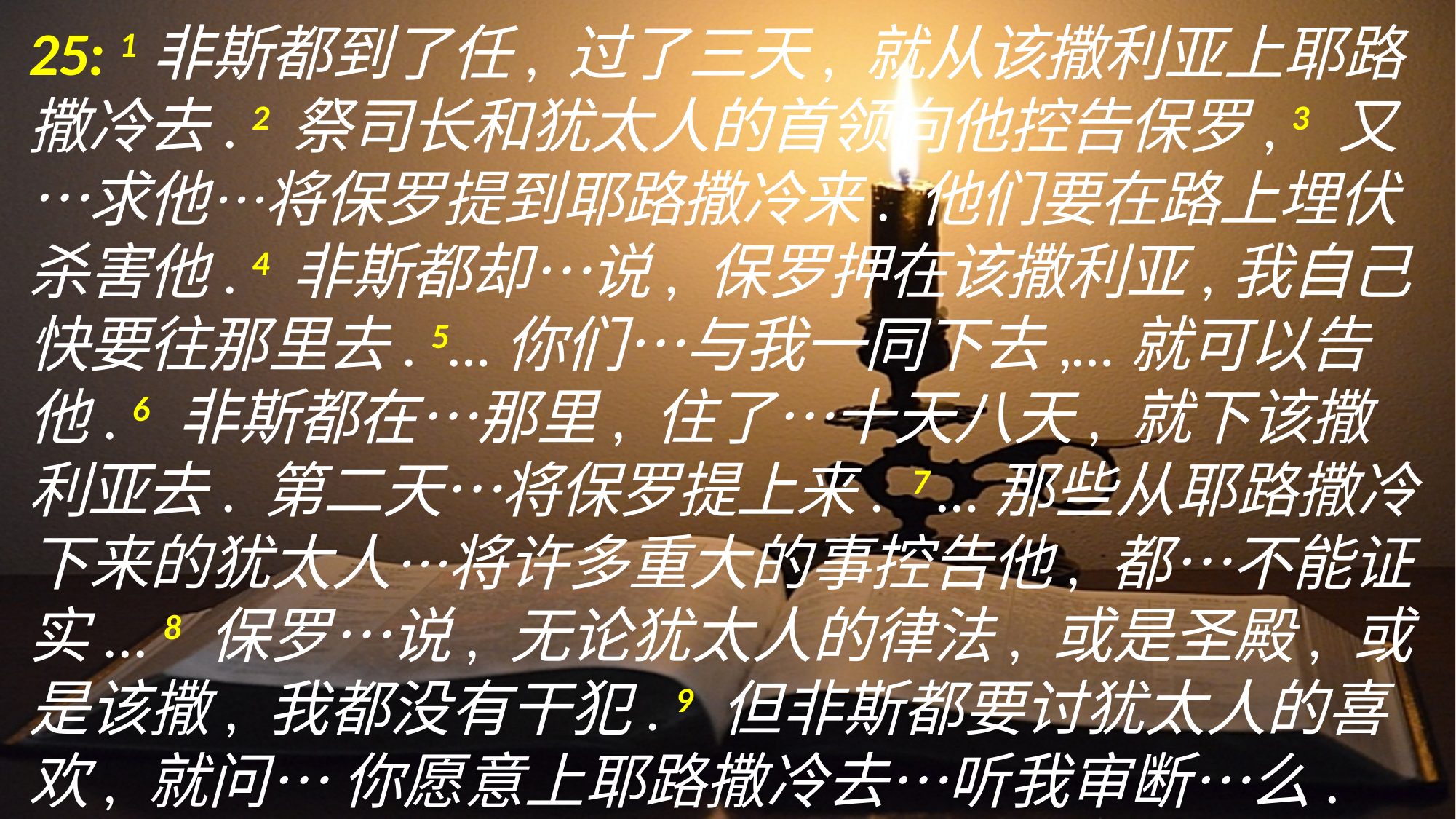

25: 1非斯都到了任, 过了三天, 就从该撒利亚上耶路撒冷去. 2 祭司长和犹太人的首领向他控告保罗, 3 又…求他…将保罗提到耶路撒冷来. 他们要在路上埋伏杀害他. 4 非斯都却…说, 保罗押在该撒利亚,我自己快要往那里去. 5…你们…与我一同下去,…就可以告他. 6 非斯都在…那里, 住了…十天八天, 就下该撒利亚去. 第二天…将保罗提上来.  7 …那些从耶路撒冷下来的犹太人…将许多重大的事控告他, 都…不能证实... 8 保罗…说, 无论犹太人的律法, 或是圣殿, 或是该撒, 我都没有干犯. 9 但非斯都要讨犹太人的喜欢, 就问… 你愿意上耶路撒冷去…听我审断…么.